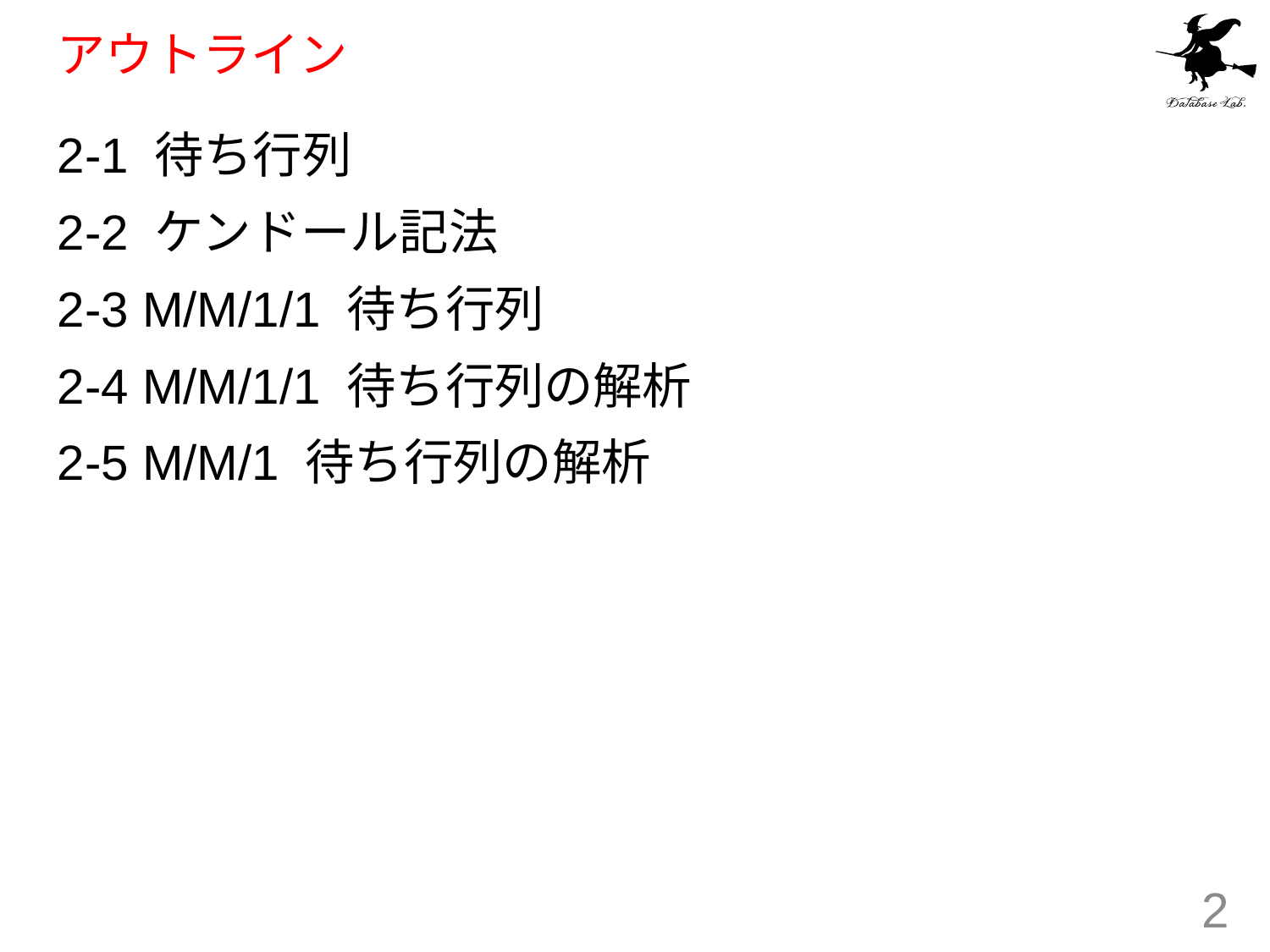

# アウトライン
2-1 待ち行列
2-2 ケンドール記法
2-3 M/M/1/1 待ち行列
2-4 M/M/1/1 待ち行列の解析
2-5 M/M/1 待ち行列の解析

2